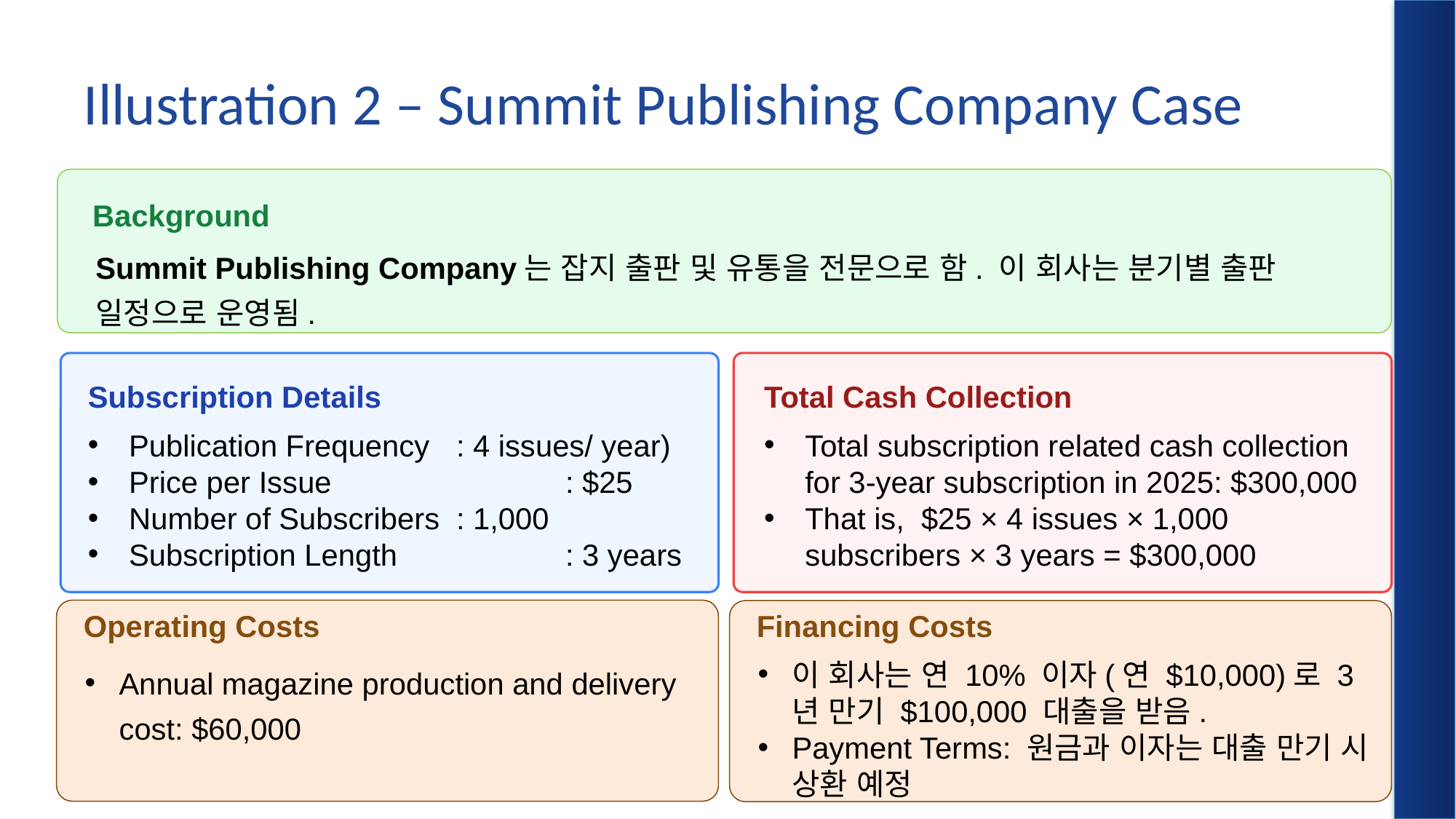

# Illustration 2 – Summit Publishing Company Case

Background
Summit Publishing Company는 잡지 출판 및 유통을 전문으로 함. 이 회사는 분기별 출판 일정으로 운영됨.

Subscription Details
Total Cash Collection
Publication Frequency	: 4 issues/ year)
Price per Issue			: $25
Number of Subscribers	: 1,000
Subscription Length		: 3 years

Total subscription related cash collection for 3-year subscription in 2025: $300,000
That is,  $25 × 4 issues × 1,000 subscribers × 3 years = $300,000

Operating Costs
Financing Costs
Annual magazine production and delivery cost: $60,000
이 회사는 연 10% 이자(연 $10,000)로 3년 만기 $100,000 대출을 받음.
Payment Terms: 원금과 이자는 대출 만기 시 상환 예정